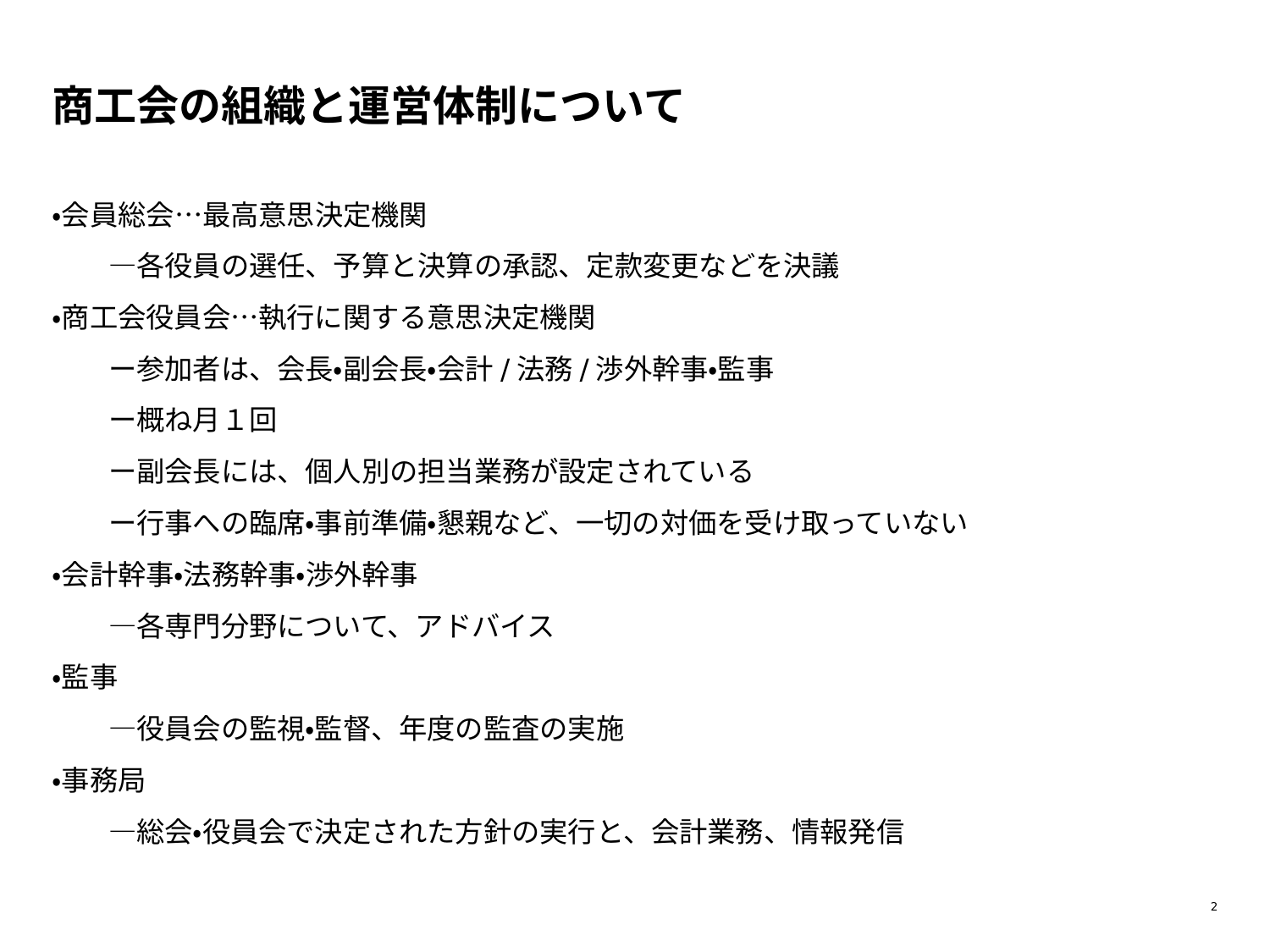

# 商工会の組織と運営体制について
・会員総会…最高意思決定機関
　　―各役員の選任、予算と決算の承認、定款変更などを決議
・商工会役員会…執行に関する意思決定機関
　　ー参加者は、会長・副会長・会計/法務/渉外幹事・監事
　　ー概ね月１回
　　ー副会長には、個人別の担当業務が設定されている
　　ー行事への臨席・事前準備・懇親など、一切の対価を受け取っていない
・会計幹事・法務幹事・渉外幹事
　　―各専門分野について、アドバイス
・監事
　　―役員会の監視・監督、年度の監査の実施
・事務局
　　―総会・役員会で決定された方針の実行と、会計業務、情報発信